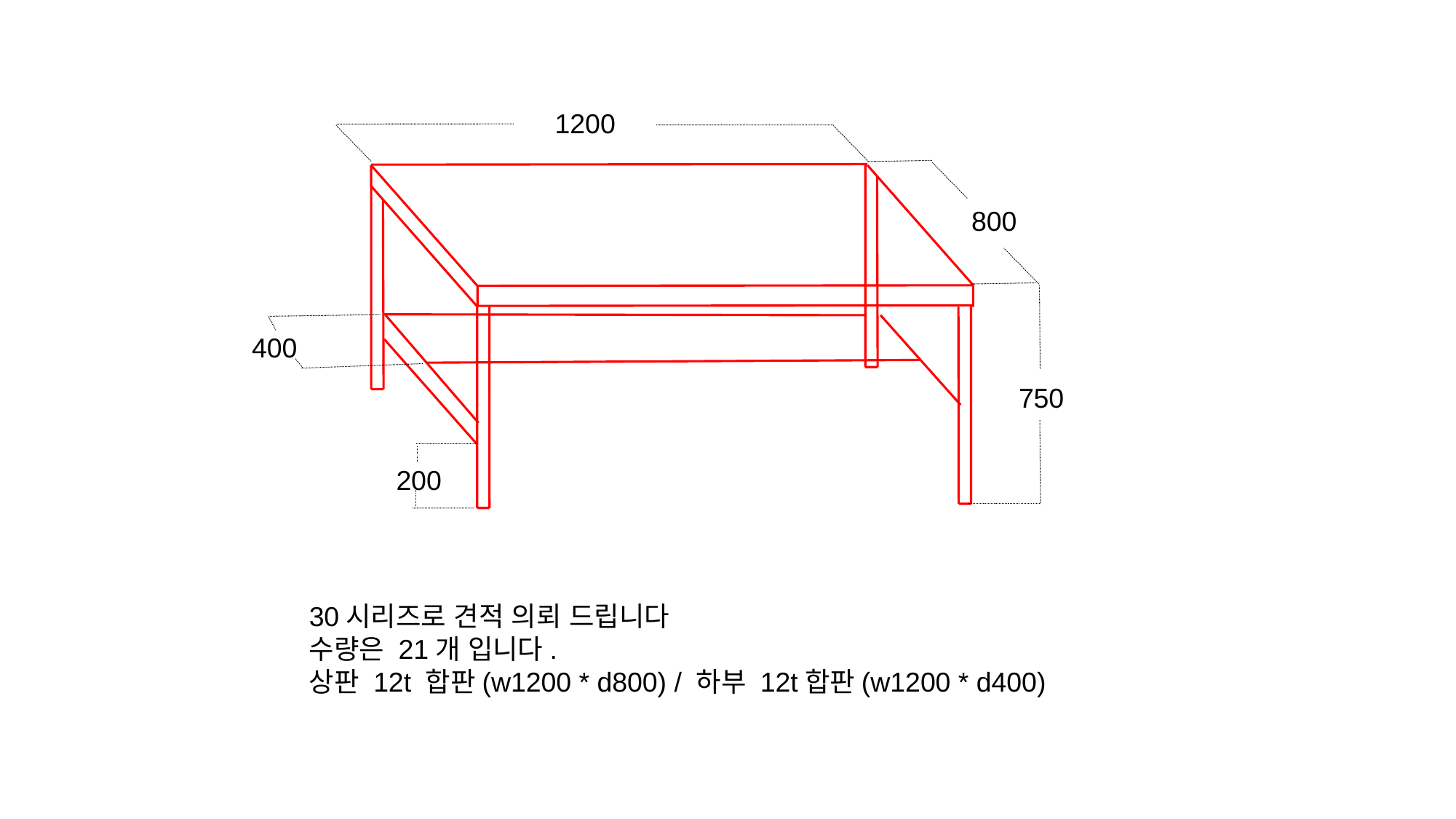

1200
800
400
750
200
30시리즈로 견적 의뢰 드립니다
수량은 21개 입니다.
상판 12t 합판(w1200 * d800) / 하부 12t합판(w1200 * d400)